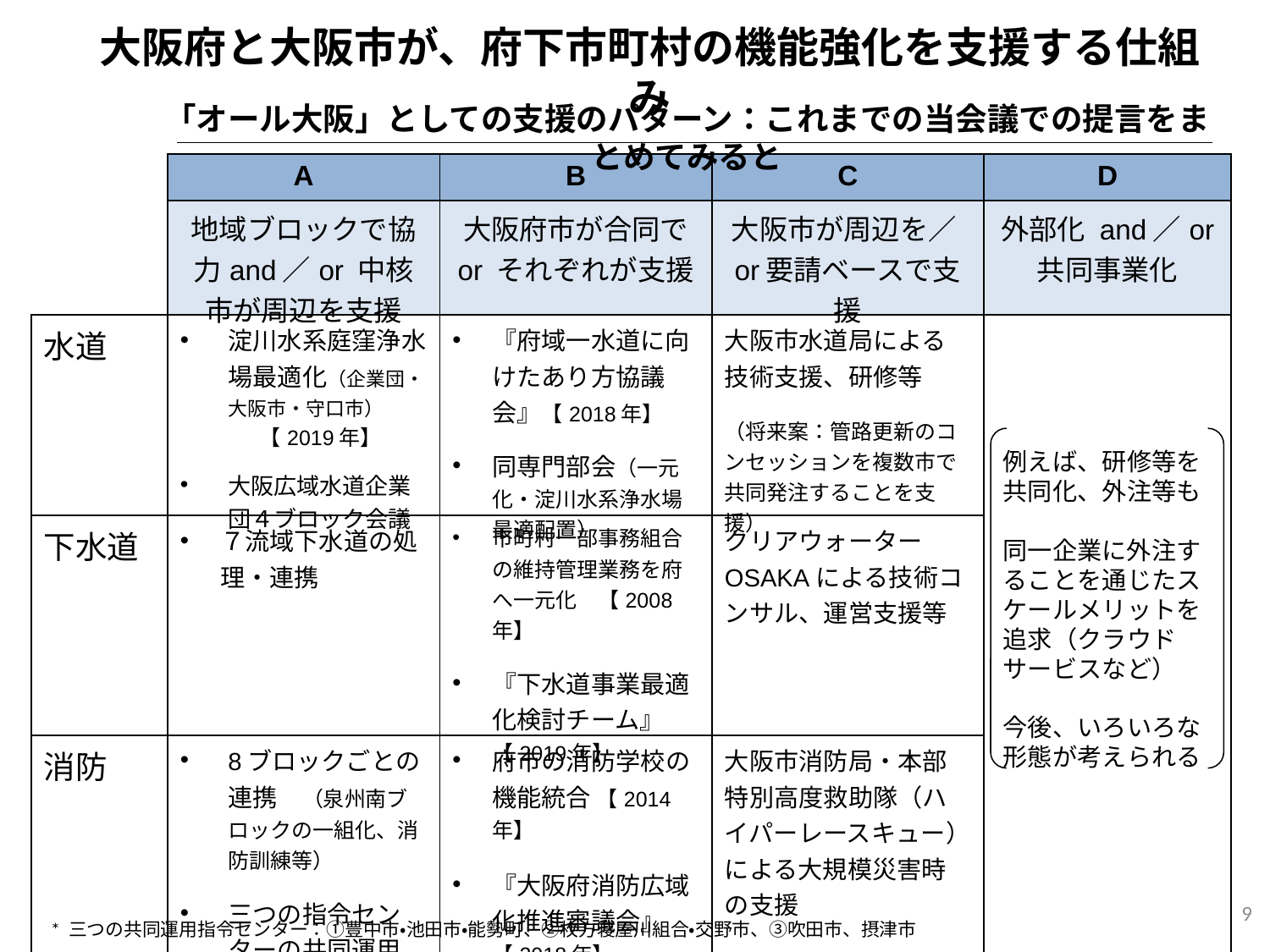

大阪府と大阪市が、府下市町村の機能強化を支援する仕組み
「オール大阪」としての支援のパターン：これまでの当会議での提言をまとめてみると
|  | A | B | C | D |
| --- | --- | --- | --- | --- |
|  | 地域ブロックで協力and／or 中核市が周辺を支援 | 大阪府市が合同で or それぞれが支援 | 大阪市が周辺を／or要請ベースで支援 | 外部化 and／or 共同事業化 |
| 水道 | 淀川水系庭窪浄水場最適化（企業団・大阪市・守口市） 　　　　【2019年】 大阪広域水道企業団４ブロック会議 | 『府域一水道に向けたあり方協議会』【2018年】 同専門部会（一元化・淀川水系浄水場最適配置） | 大阪市水道局による技術支援、研修等 （将来案：管路更新のコンセッションを複数市で共同発注することを支援） |  |
| 下水道 | ７流域下水道の処理・連携 | 市町村一部事務組合の維持管理業務を府へ一元化　【2008年】 『下水道事業最適化検討チーム』 【2019年】 | クリアウォーターOSAKAによる技術コンサル、運営支援等 |  |
| 消防 | 8ブロックごとの連携　（泉州南ブロックの一組化、消防訓練等） 三つの指令センターの共同運用\*【2015~16年】 | 府市の消防学校の機能統合 【2014年】 『大阪府消防広域化推進審議会』 【2018年】 | 大阪市消防局・本部特別高度救助隊（ハイパーレースキュー）による大規模災害時の支援 |  |

例えば、研修等を共同化、外注等も

同一企業に外注することを通じたスケールメリットを追求（クラウドサービスなど）

今後、いろいろな形態が考えられる
9
* 三つの共同運用指令センター：①豊中市・池田市・能勢町、②枚方寝屋川組合・交野市、③吹田市、摂津市